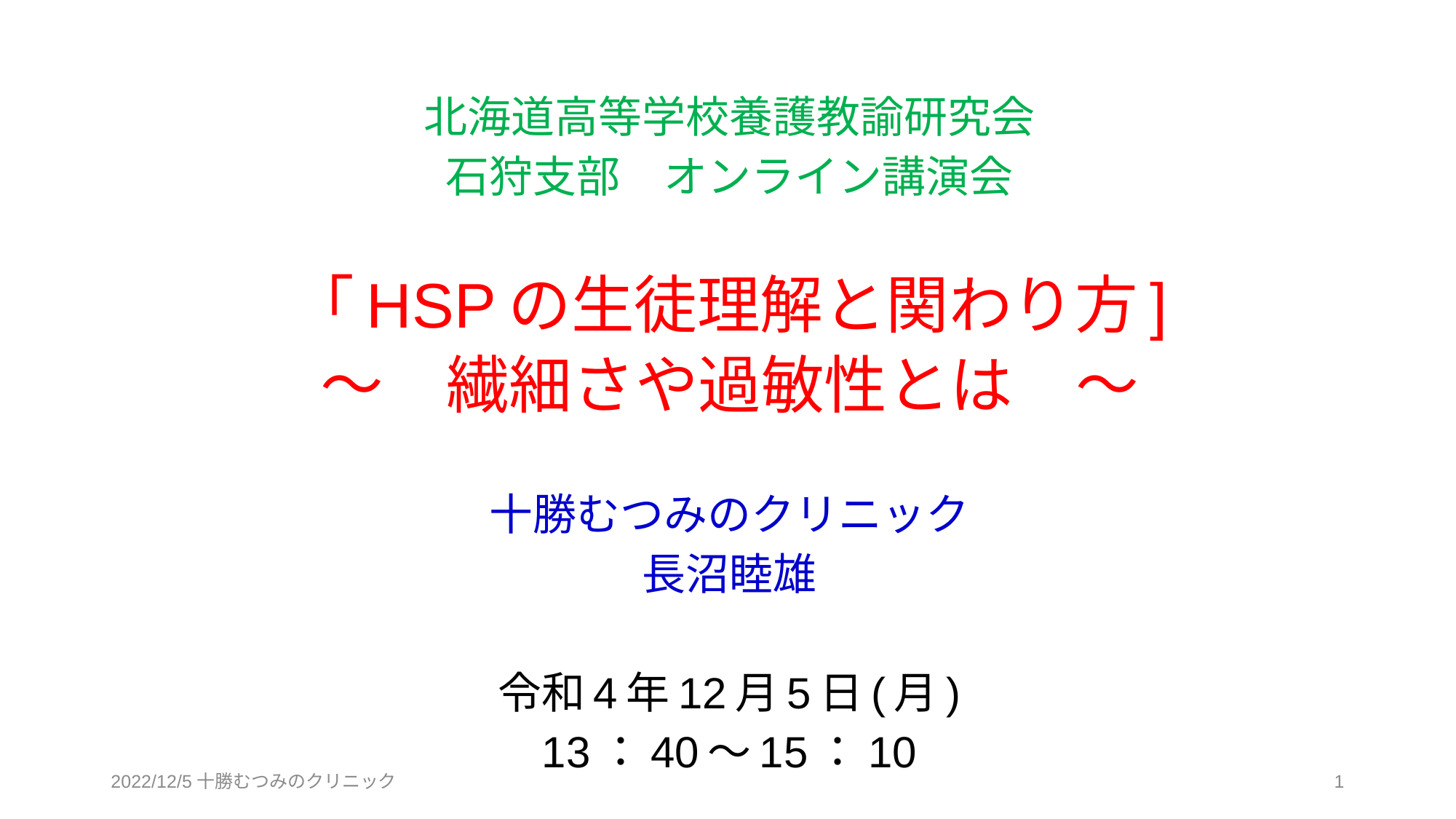

北海道高等学校養護教諭研究会
石狩支部　オンライン講演会

「HSPの生徒理解と関わり方]
　～　繊細さや過敏性とは　～

十勝むつみのクリニック
長沼睦雄

令和4年12月5日(月)
13：40～15：10

2022/12/5十勝むつみのクリニック
1